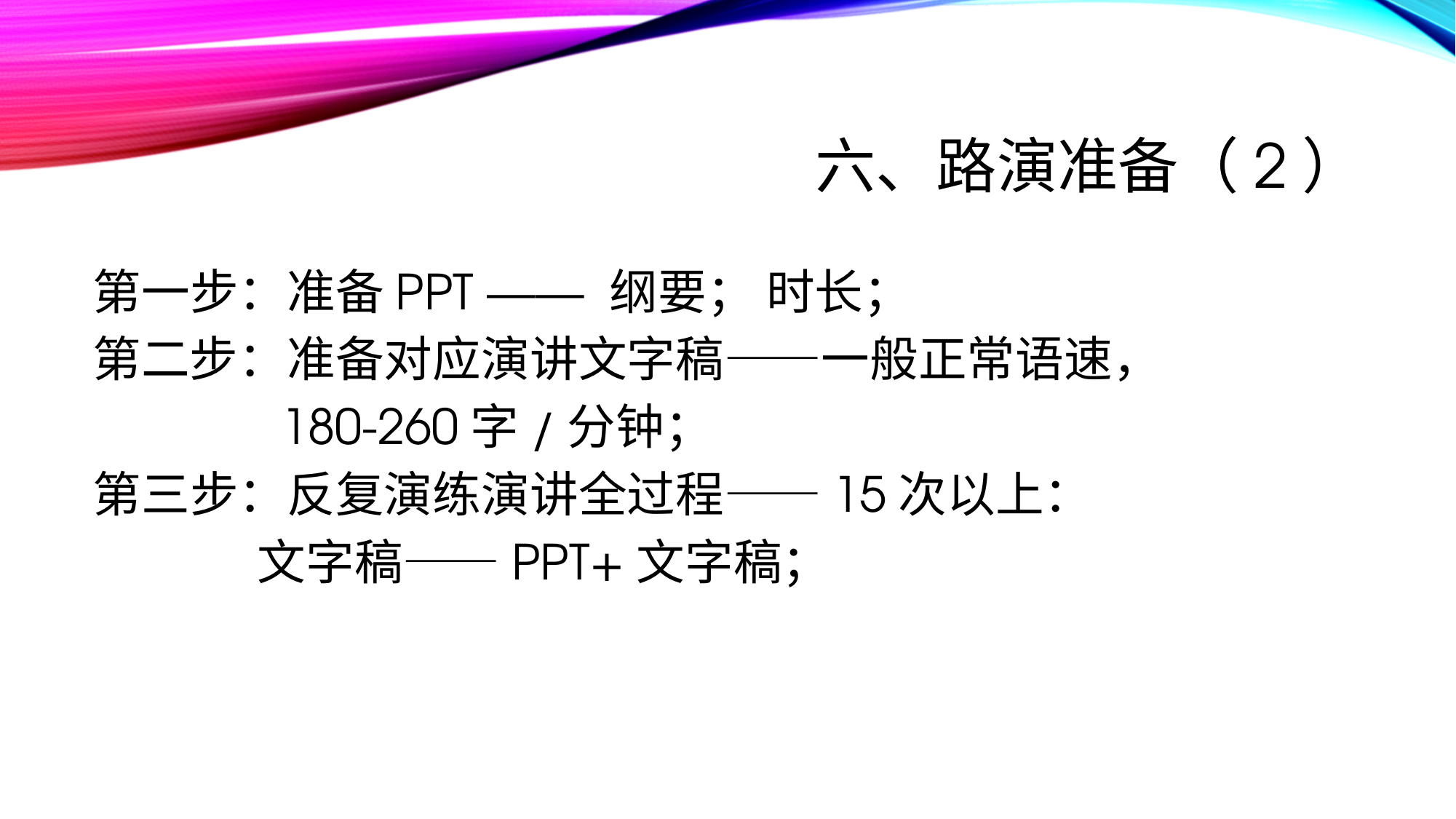

# 六、路演准备（2）
第一步：准备PPT —— 纲要； 时长；
第二步：准备对应演讲文字稿——一般正常语速，
              180-260字/分钟；
第三步：反复演练演讲全过程——15次以上：
              文字稿——PPT+文字稿；